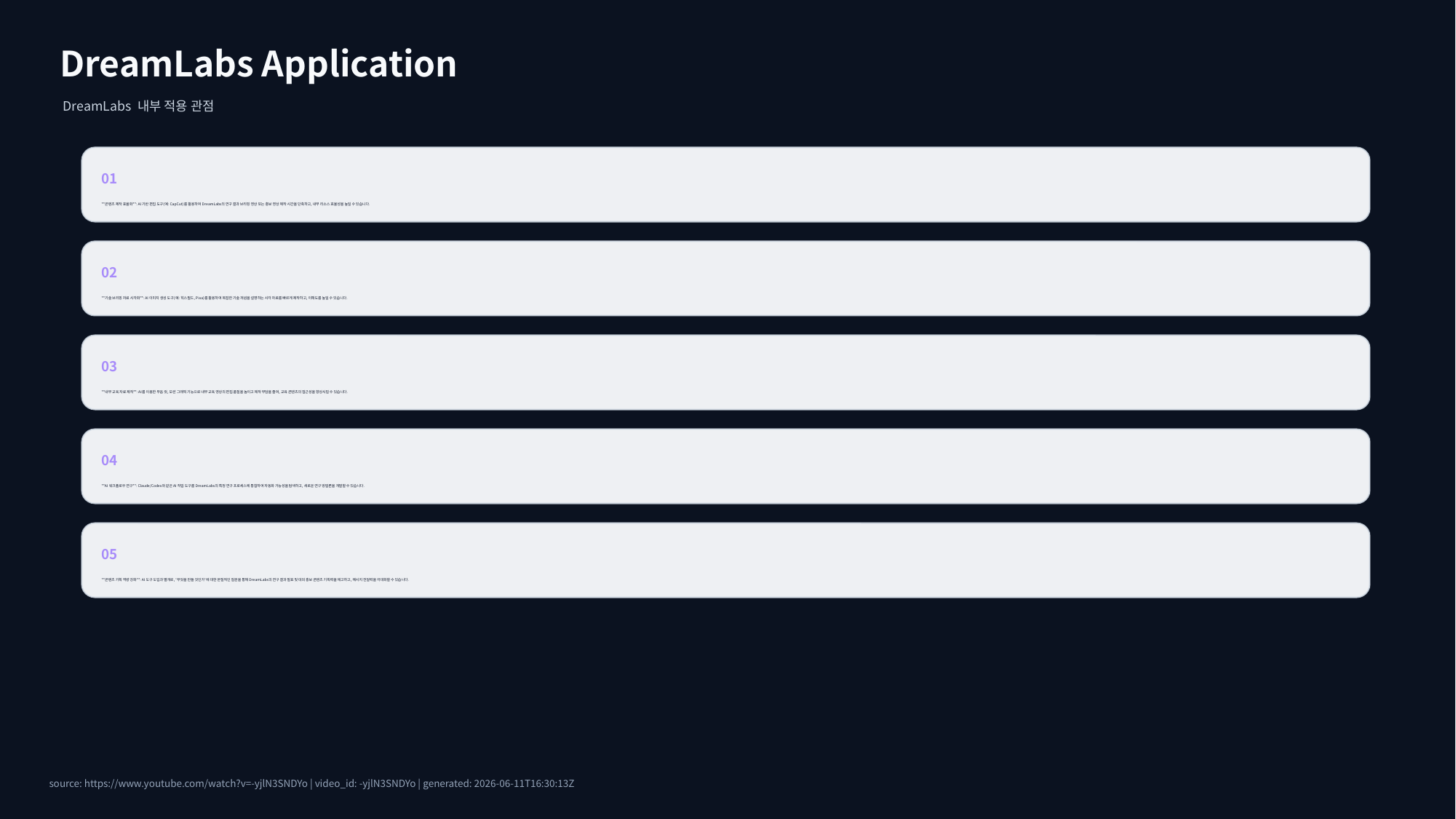

DreamLabs Application
DreamLabs 내부 적용 관점

01
**콘텐츠 제작 효율화**: AI 기반 편집 도구(예: CapCut)를 활용하여 DreamLabs의 연구 결과 브리핑 영상 또는 홍보 영상 제작 시간을 단축하고, 내부 리소스 효율성을 높일 수 있습니다.

02
**기술 브리핑 자료 시각화**: AI 이미지 생성 도구(예: 힉스필드, Pixa)를 활용하여 복잡한 기술 개념을 설명하는 시각 자료를 빠르게 제작하고, 이해도를 높일 수 있습니다.

03
**내부 교육 자료 제작**: AI를 이용한 무음 컷, 모션 그래픽 기능으로 내부 교육 영상의 편집 품질을 높이고 제작 부담을 줄여, 교육 콘텐츠의 접근성을 향상시킬 수 있습니다.

04
**AI 워크플로우 연구**: Claude/Codex와 같은 AI 작업 도구를 DreamLabs의 특정 연구 프로세스에 통합하여 자동화 가능성을 탐색하고, 새로운 연구 방법론을 개발할 수 있습니다.

05
**콘텐츠 기획 역량 강화**: AI 도구 도입과 별개로, '무엇을 만들 것인가'에 대한 본질적인 질문을 통해 DreamLabs의 연구 결과 발표 및 대외 홍보 콘텐츠 기획력을 재고하고, 메시지 전달력을 극대화할 수 있습니다.
source: https://www.youtube.com/watch?v=-yjlN3SNDYo | video_id: -yjlN3SNDYo | generated: 2026-06-11T16:30:13Z